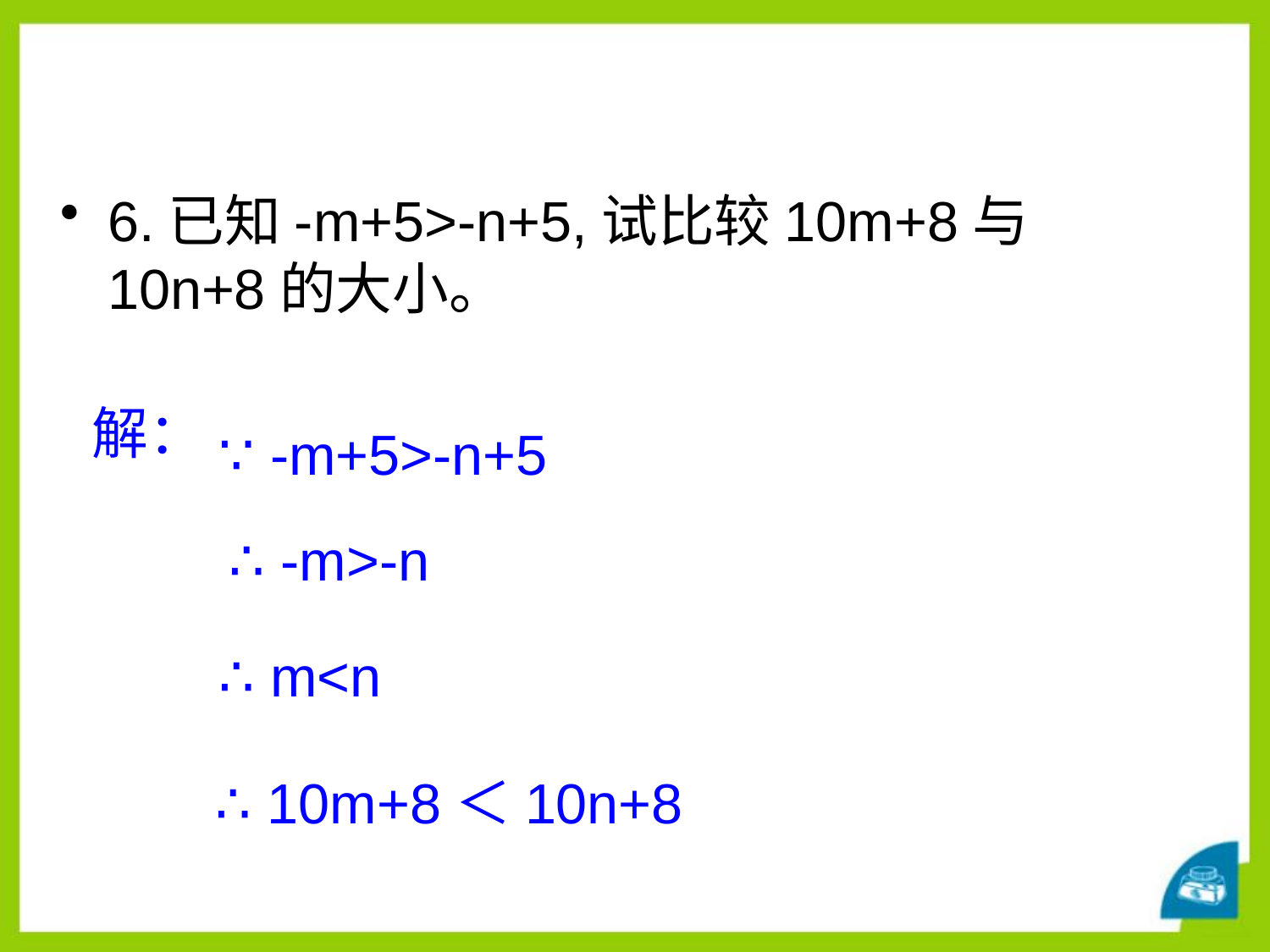

6.已知-m+5>-n+5,试比较10m+8与10n+8的大小。

解：
∵ -m+5>-n+5
∴ -m>-n
∴ m<n
∴ 10m+8＜10n+8